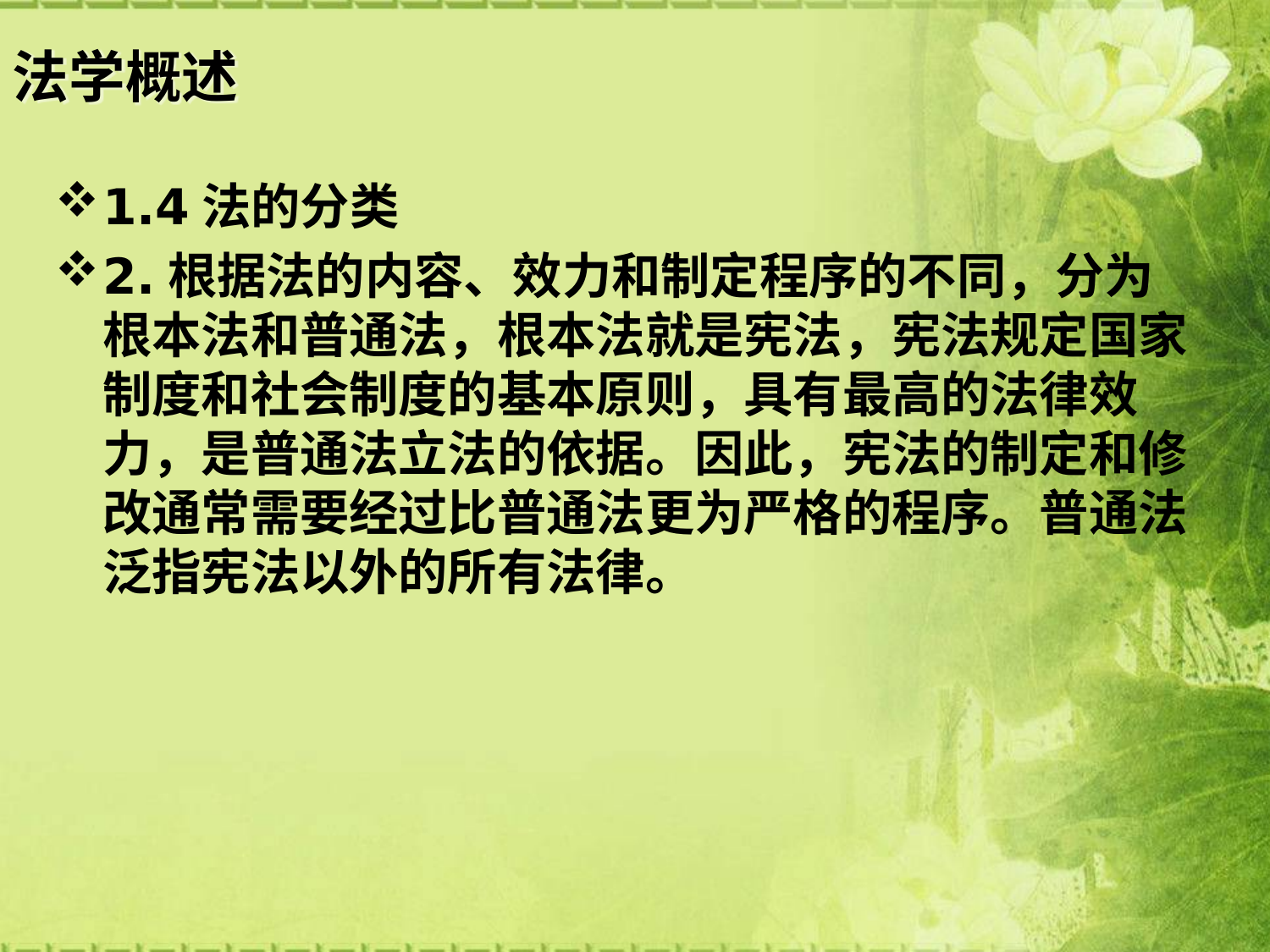

法学概述
1.4法的分类
2.根据法的内容、效力和制定程序的不同，分为根本法和普通法，根本法就是宪法，宪法规定国家制度和社会制度的基本原则，具有最高的法律效力，是普通法立法的依据。因此，宪法的制定和修改通常需要经过比普通法更为严格的程序。普通法泛指宪法以外的所有法律。